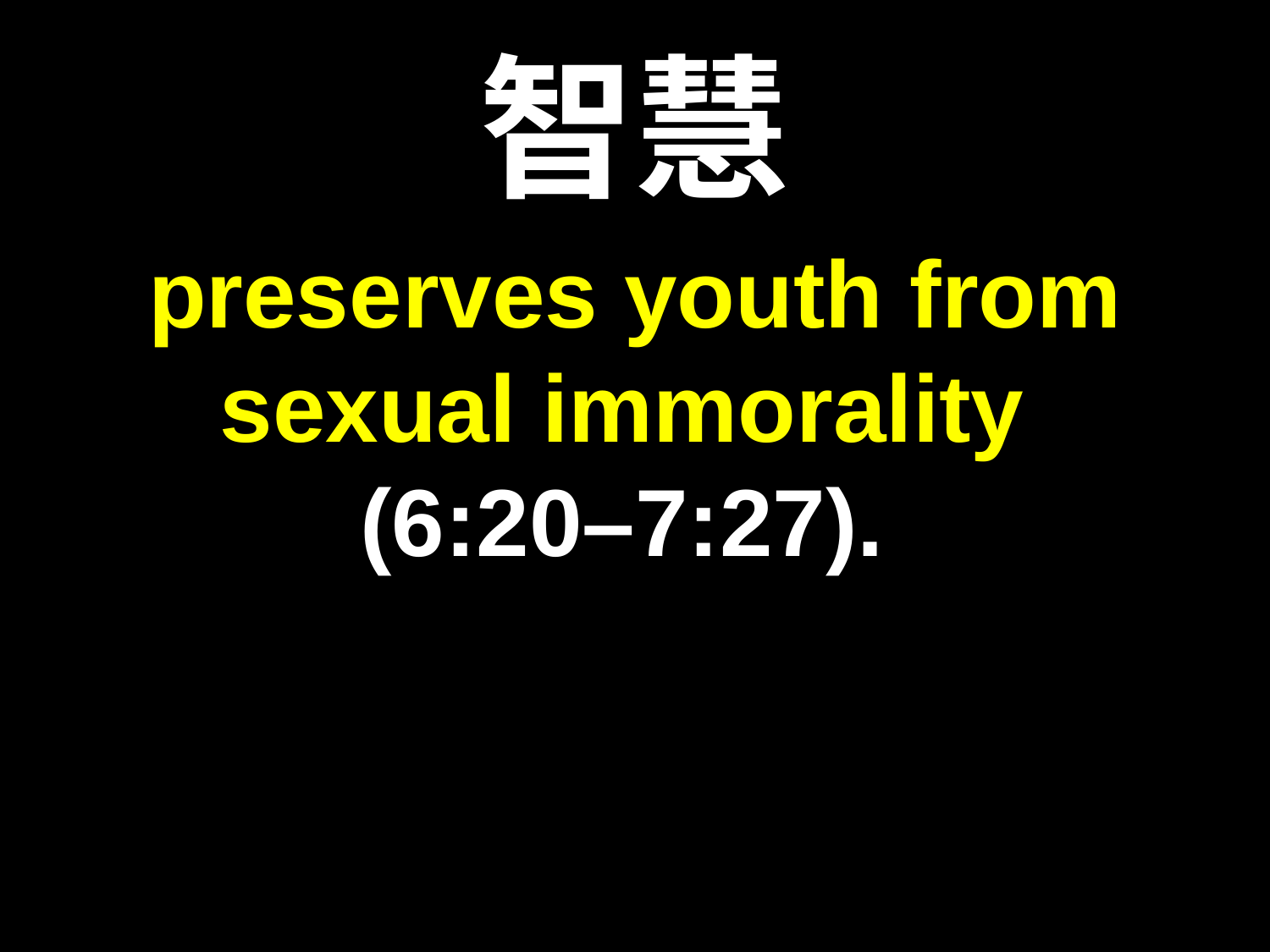

# 智慧
preserves youth from sexual immorality
(6:20–7:27).